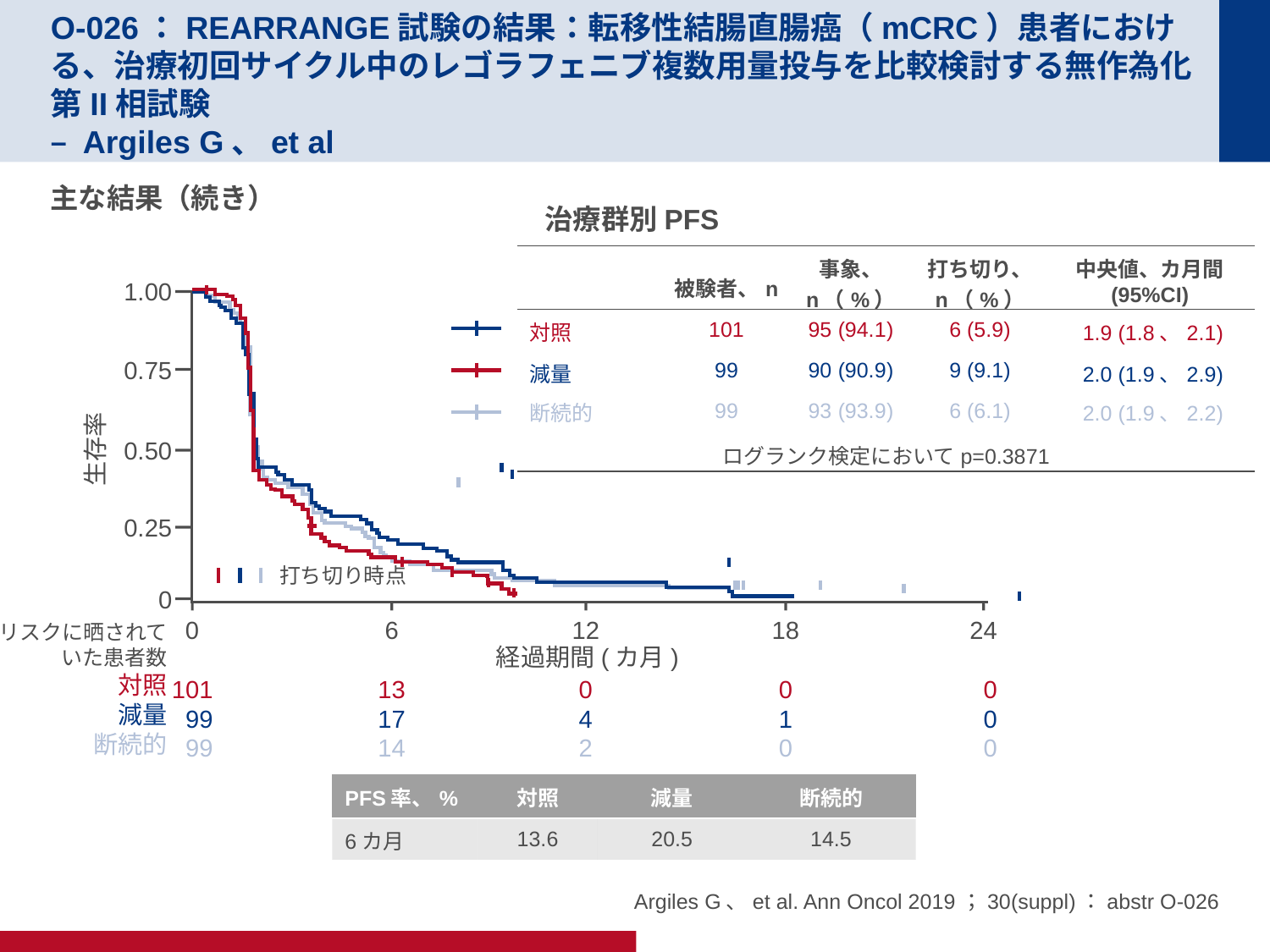

# O-026：REARRANGE試験の結果：転移性結腸直腸癌（mCRC）患者における、治療初回サイクル中のレゴラフェニブ複数用量投与を比較検討する無作為化第II相試験 – Argiles G、et al
主な結果（続き）

治療群別PFS
|  | 被験者、n | 事象、 n（%） | 打ち切り、 n（%） | 中央値、カ月間(95%CI) |
| --- | --- | --- | --- | --- |
| 対照 | 101 | 95 (94.1) | 6 (5.9) | 1.9 (1.8、2.1) |
| 減量 | 99 | 90 (90.9) | 9 (9.1) | 2.0 (1.9、2.9) |
| 断続的 | 99 | 93 (93.9) | 6 (6.1) | 2.0 (1.9、2.2) |
| ログランク検定においてp=0.3871 |  |  |  |  |
1.00

0.75

生存率
0.50

0.25

0

6

13
17
14

12

0
4
2

18

0
1
0

24

0
0
0

0

101
99
99
リスクに晒されて
いた患者数
対照
減量
断続的
経過期間(カ月)

打ち切り時点
| PFS率、% | 対照 | 減量 | 断続的 |
| --- | --- | --- | --- |
| 6カ月 | 13.6 | 20.5 | 14.5 |
Argiles G、et al. Ann Oncol 2019；30(suppl)：abstr O-026